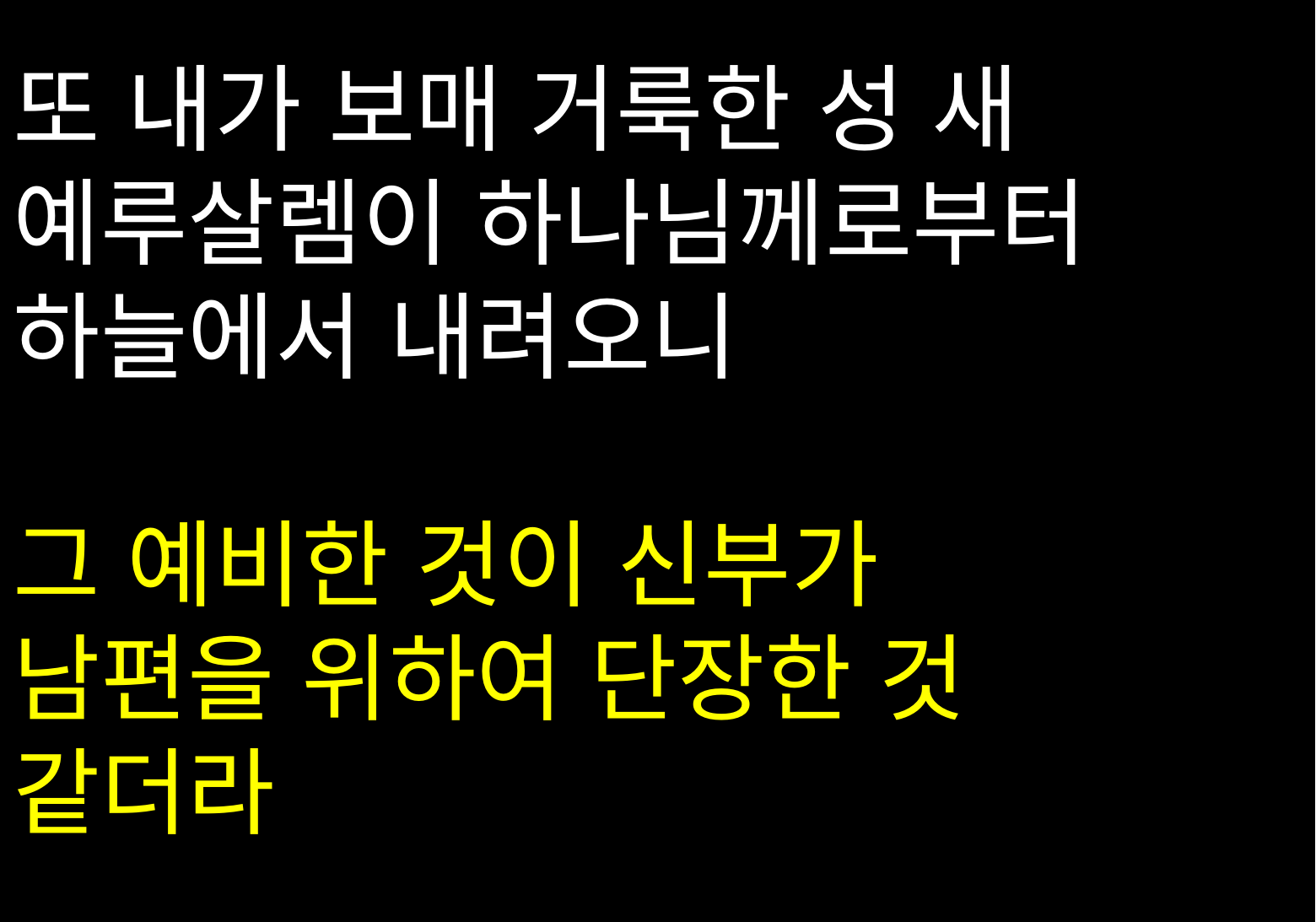

또 내가 보매 거룩한 성 새
예루살렘이 하나님께로부터 하늘에서 내려오니

그 예비한 것이 신부가
남편을 위하여 단장한 것
같더라